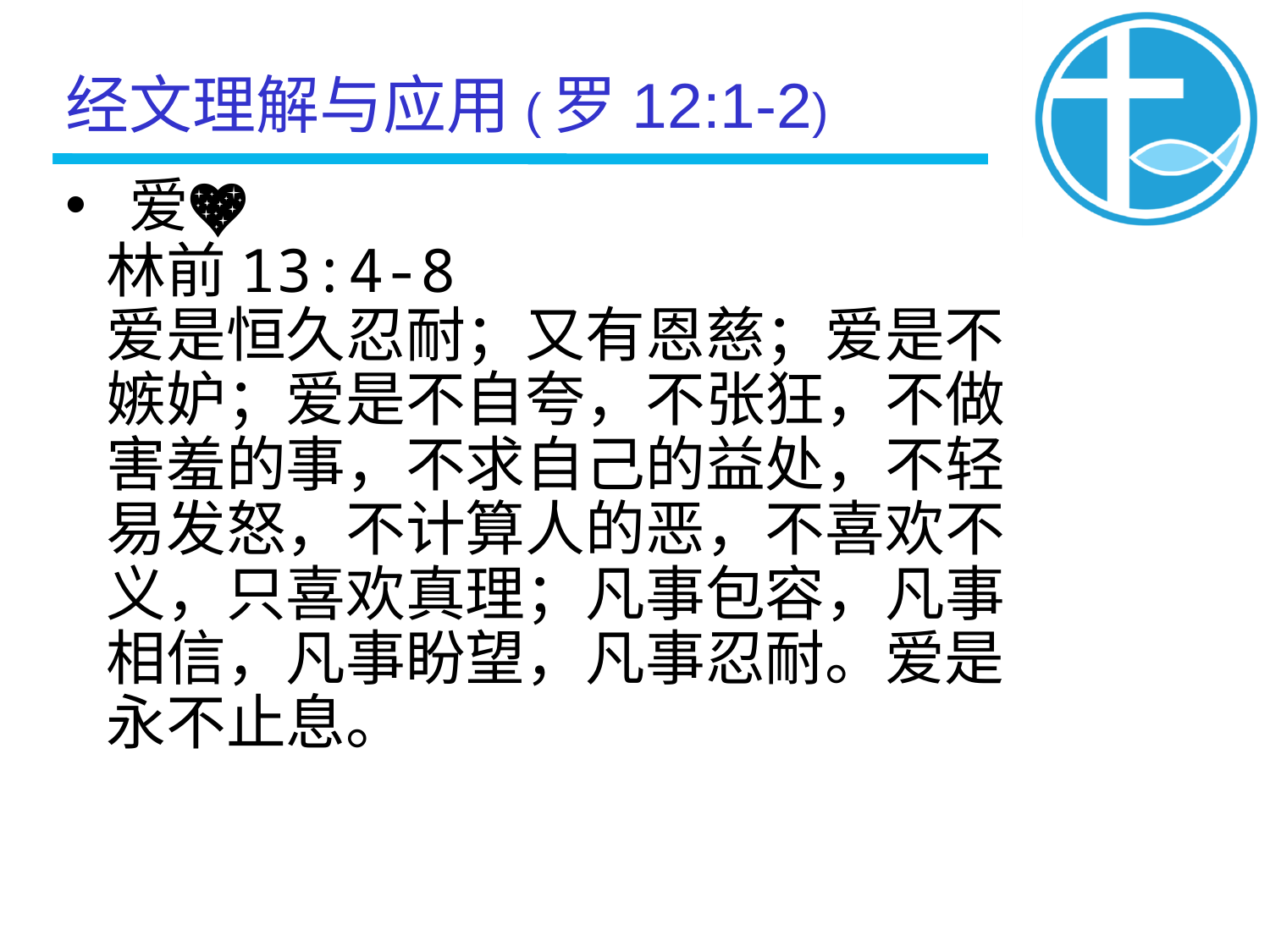

经文理解与应用(罗12:1-2)

爱💖
  林前13:4-8
  爱是恒久忍耐；又有恩慈；爱是不
  嫉妒；爱是不自夸，不张狂，不做
  害羞的事，不求自己的益处，不轻
  易发怒，不计算人的恶，不喜欢不
  义，只喜欢真理；凡事包容，凡事
  相信，凡事盼望，凡事忍耐。爱是
  永不止息。